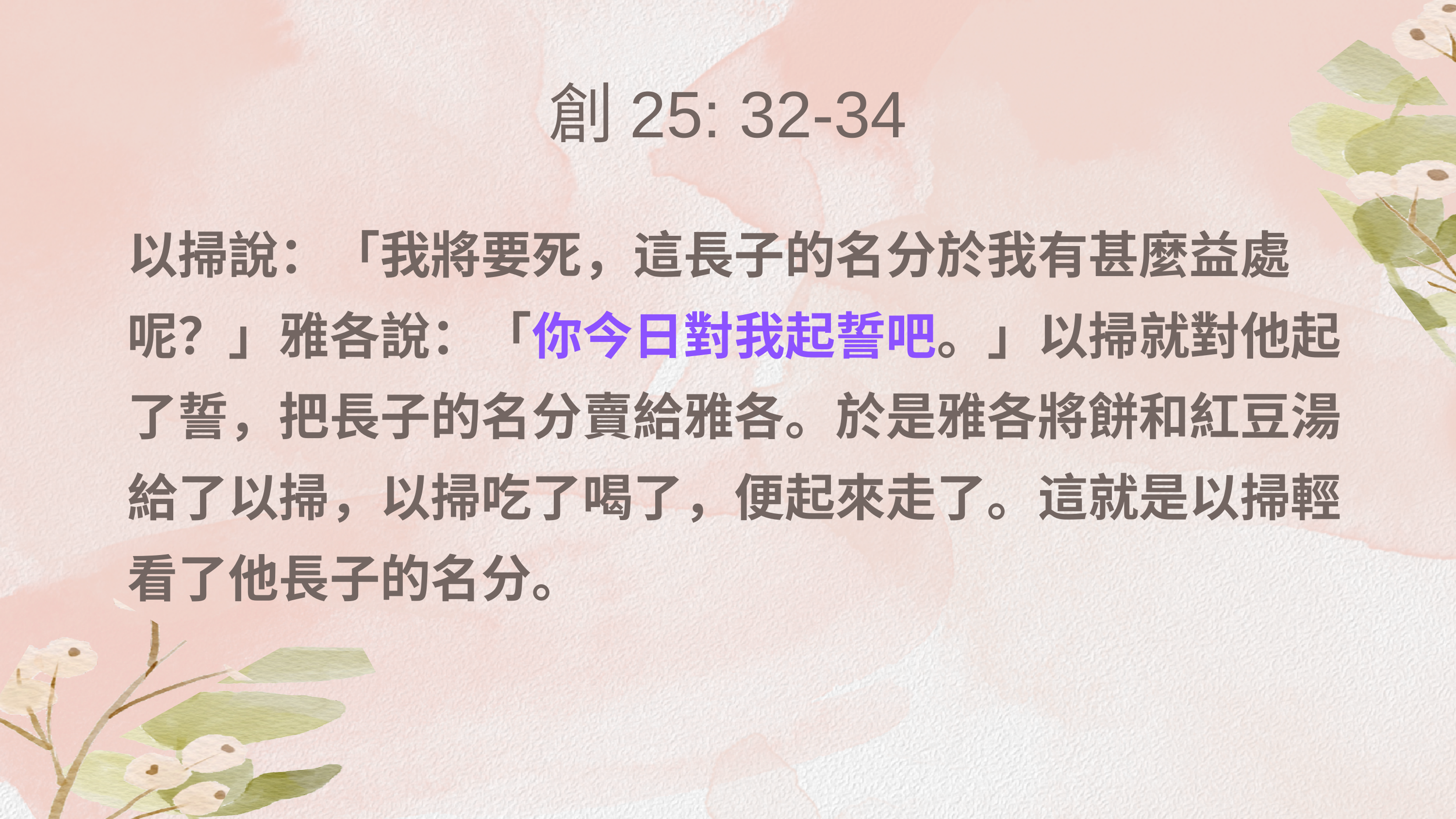

創25: 32-34
以掃說：「我將要死，這長子的名分於我有甚麼益處呢？」雅各說：「你今日對我起誓吧。」以掃就對他起了誓，把長子的名分賣給雅各。於是雅各將餅和紅豆湯給了以掃，以掃吃了喝了，便起來走了。這就是以掃輕看了他長子的名分。